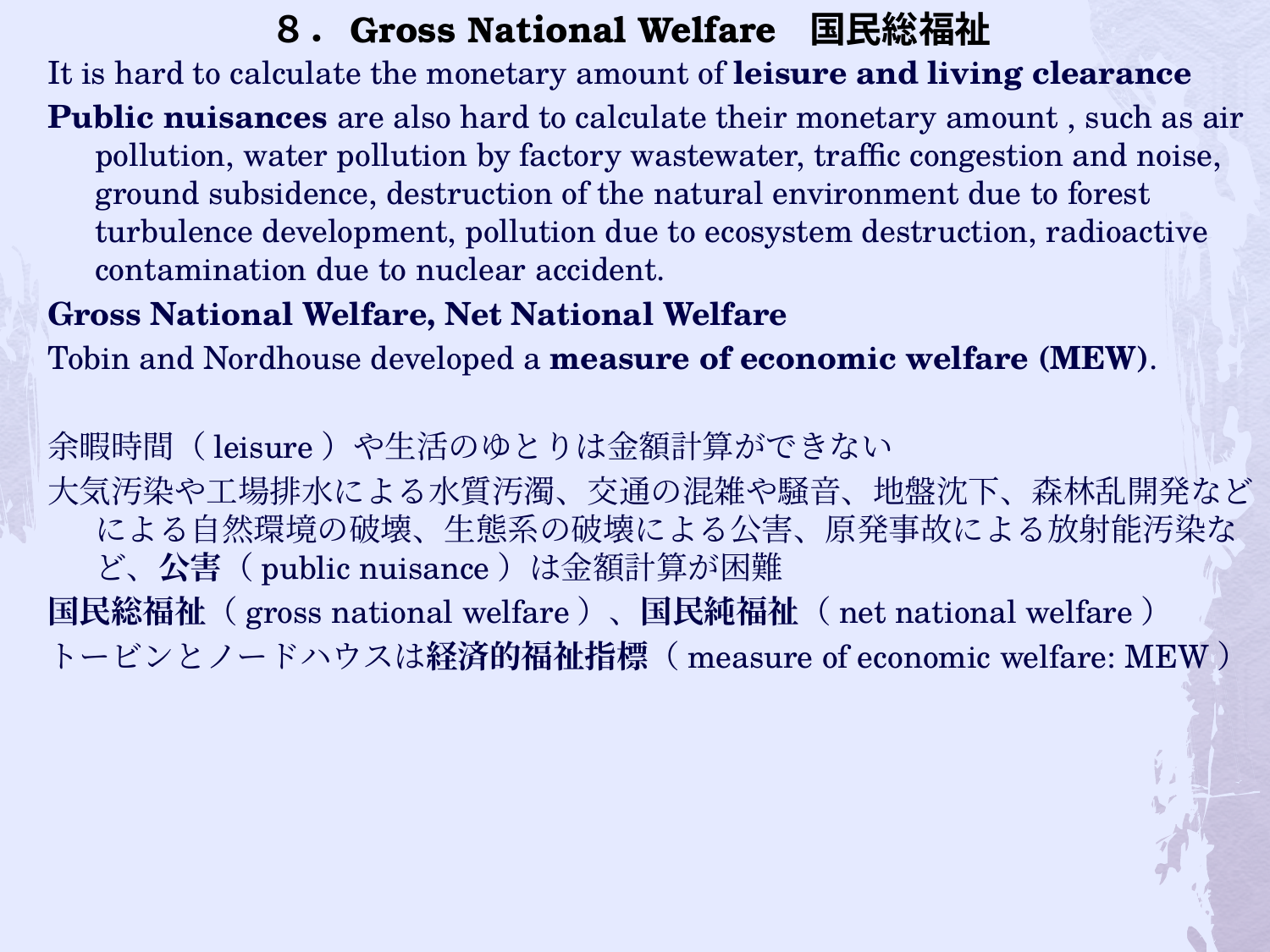

# ８．Gross National Welfare  国民総福祉
It is hard to calculate the monetary amount of leisure and living clearance
Public nuisances are also hard to calculate their monetary amount , such as air pollution, water pollution by factory wastewater, traffic congestion and noise, ground subsidence, destruction of the natural environment due to forest turbulence development, pollution due to ecosystem destruction, radioactive contamination due to nuclear accident.
Gross National Welfare, Net National Welfare
Tobin and Nordhouse developed a measure of economic welfare (MEW).

余暇時間（leisure）や生活のゆとりは金額計算ができない
大気汚染や工場排水による水質汚濁、交通の混雑や騒音、地盤沈下、森林乱開発などによる自然環境の破壊、生態系の破壊による公害、原発事故による放射能汚染など、公害（public nuisance）は金額計算が困難
国民総福祉（gross national welfare）、国民純福祉（net national welfare）
トービンとノードハウスは経済的福祉指標（measure of economic welfare: MEW）